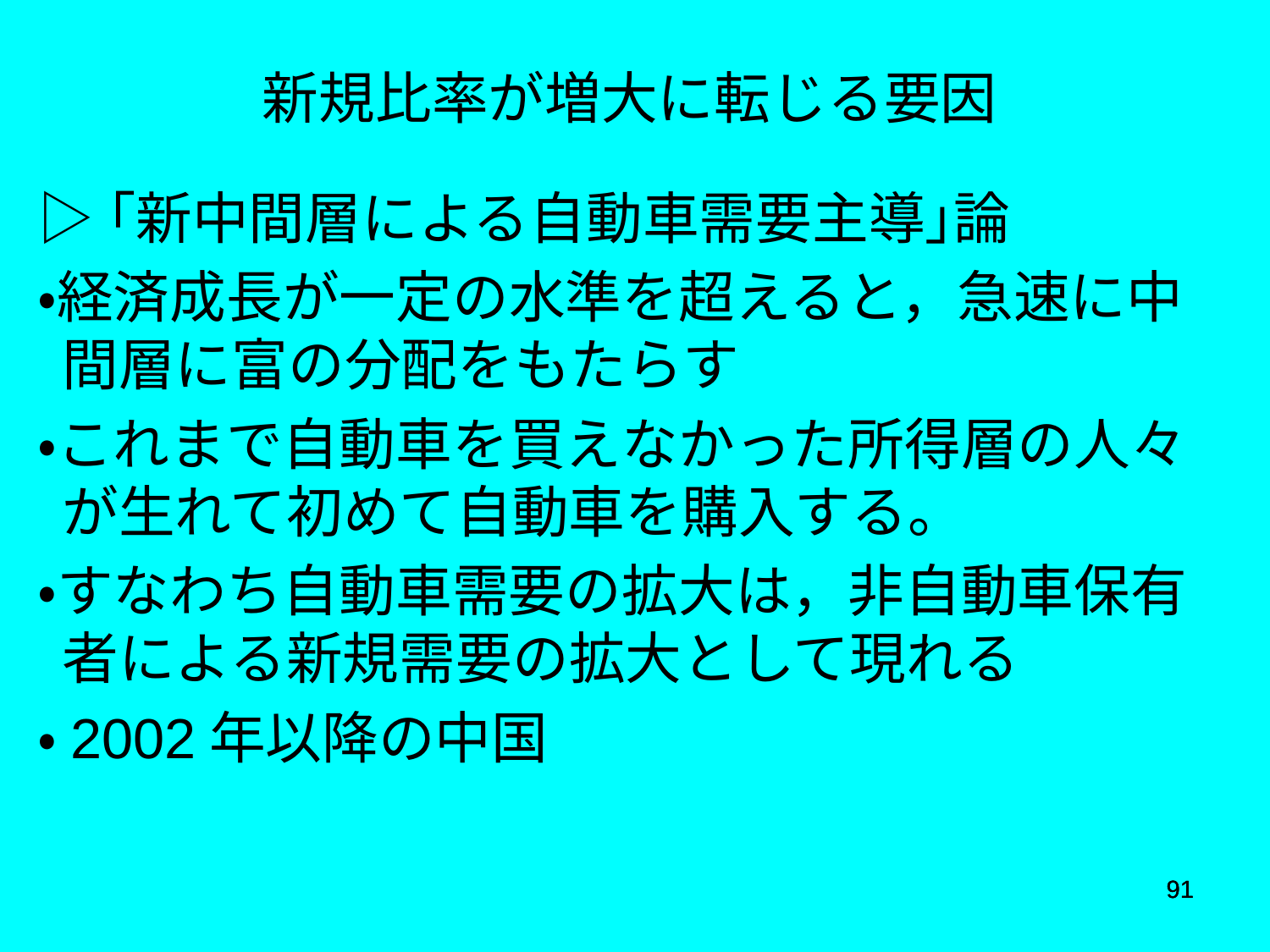

新規比率が増大に転じる要因
▷｢新中間層による自動車需要主導｣論
・経済成長が一定の水準を超えると，急速に中間層に富の分配をもたらす
・これまで自動車を買えなかった所得層の人々が生れて初めて自動車を購入する。
・すなわち自動車需要の拡大は，非自動車保有者による新規需要の拡大として現れる
・2002年以降の中国
91
91
91